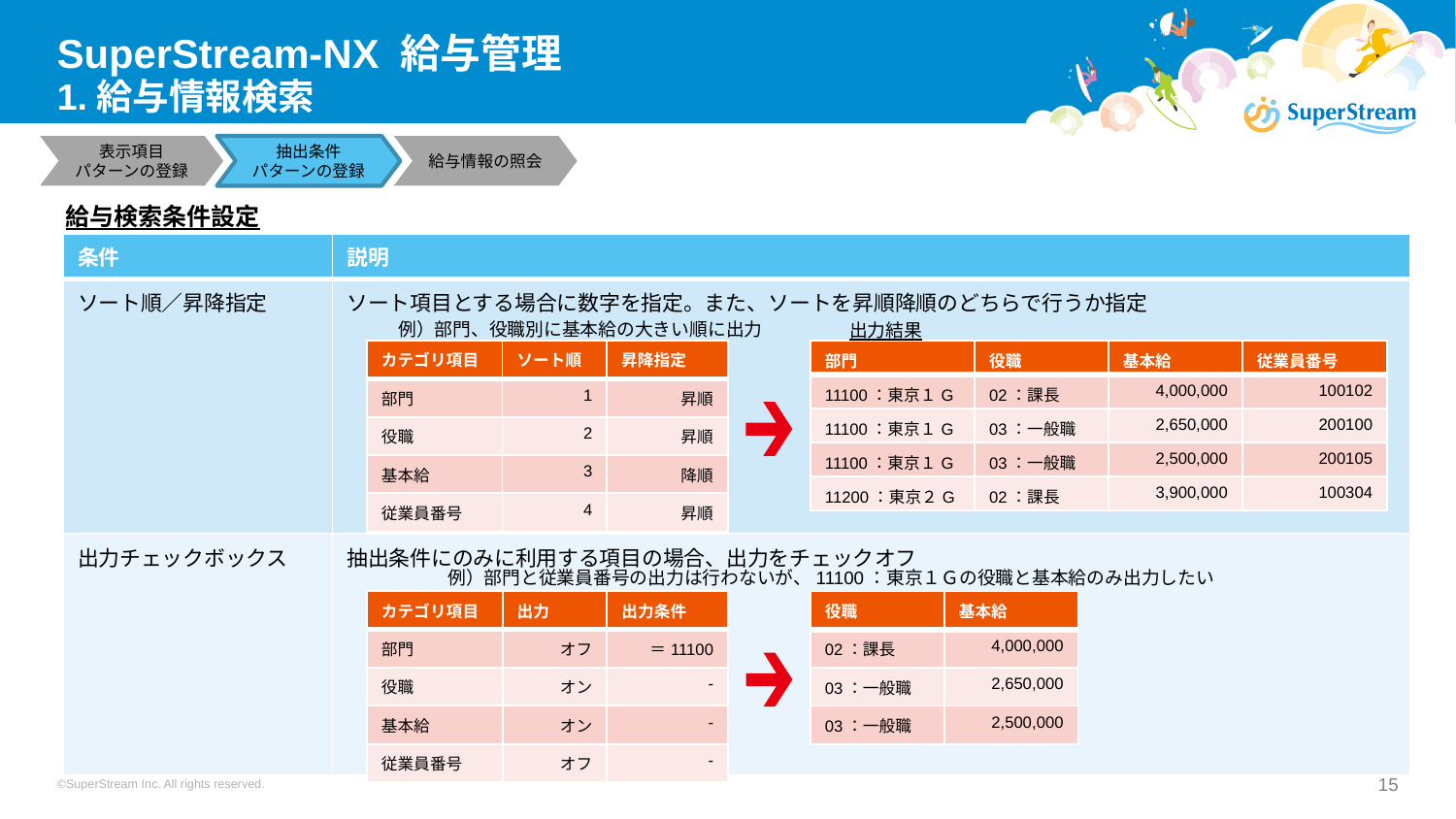

# SuperStream-NX 給与管理 1.給与情報検索
表示項目
パターンの登録
抽出条件
パターンの登録
給与情報の照会
給与検索条件設定
| 条件 | 説明 |
| --- | --- |
| ソート順／昇降指定 | ソート項目とする場合に数字を指定。また、ソートを昇順降順のどちらで行うか指定 |
| 出力チェックボックス | 抽出条件にのみに利用する項目の場合、出力をチェックオフ |
例）部門、役職別に基本給の大きい順に出力
出力結果
| カテゴリ項目 | ソート順 | 昇降指定 |
| --- | --- | --- |
| 部門 | 1 | 昇順 |
| 役職 | 2 | 昇順 |
| 基本給 | 3 | 降順 |
| 従業員番号 | 4 | 昇順 |
| 部門 | 役職 | 基本給 | 従業員番号 |
| --- | --- | --- | --- |
| 11100：東京１G | 02：課長 | 4,000,000 | 100102 |
| 11100：東京１G | 03：一般職 | 2,650,000 | 200100 |
| 11100：東京１G | 03：一般職 | 2,500,000 | 200105 |
| 11200：東京２G | 02：課長 | 3,900,000 | 100304 |

例）部門と従業員番号の出力は行わないが、11100：東京１Ｇの役職と基本給のみ出力したい
| カテゴリ項目 | 出力 | 出力条件 |
| --- | --- | --- |
| 部門 | オフ | ＝11100 |
| 役職 | オン | - |
| 基本給 | オン | - |
| 従業員番号 | オフ | - |
| 役職 | 基本給 |
| --- | --- |
| 02：課長 | 4,000,000 |
| 03：一般職 | 2,650,000 |
| 03：一般職 | 2,500,000 |

©SuperStream Inc. All rights reserved.
15